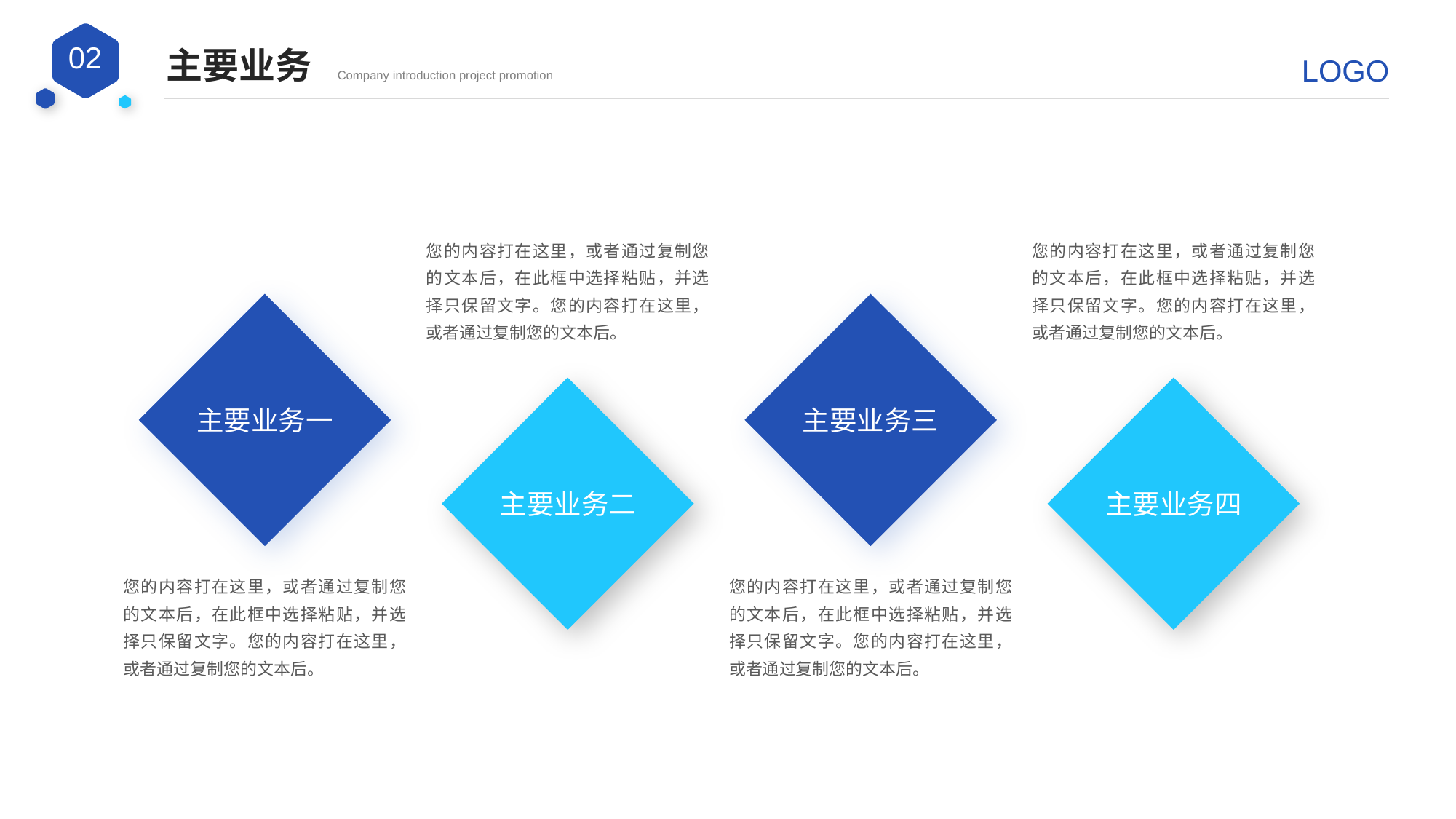

主要业务
Company introduction project promotion
您的内容打在这里，或者通过复制您的文本后，在此框中选择粘贴，并选择只保留文字。您的内容打在这里，或者通过复制您的文本后。
您的内容打在这里，或者通过复制您的文本后，在此框中选择粘贴，并选择只保留文字。您的内容打在这里，或者通过复制您的文本后。
主要业务一
主要业务三
主要业务二
主要业务四
您的内容打在这里，或者通过复制您的文本后，在此框中选择粘贴，并选择只保留文字。您的内容打在这里，或者通过复制您的文本后。
您的内容打在这里，或者通过复制您的文本后，在此框中选择粘贴，并选择只保留文字。您的内容打在这里，或者通过复制您的文本后。